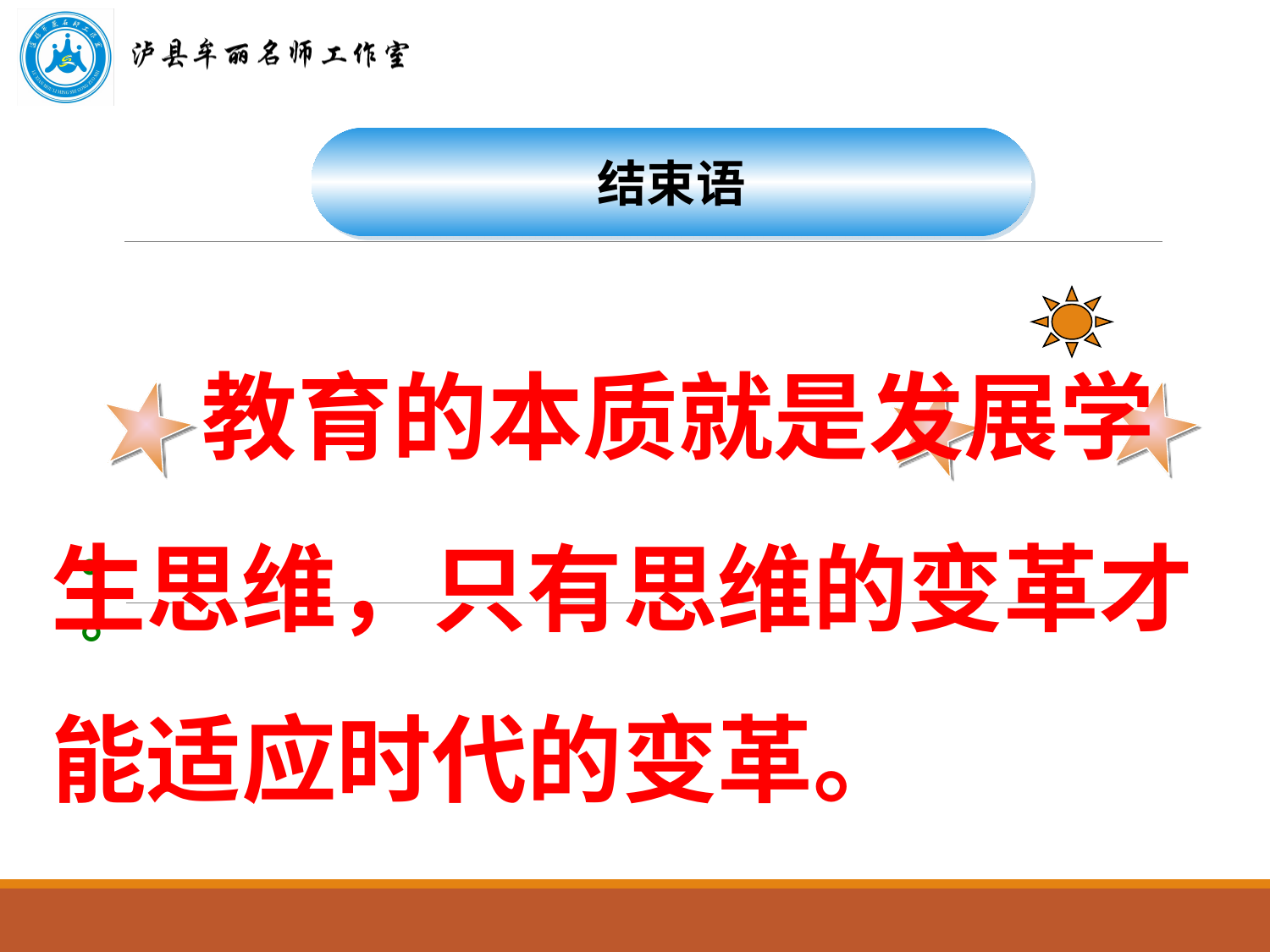

结束语

      教育的本质就是发展学生思维，只有思维的变革才能适应时代的变革。

。
。